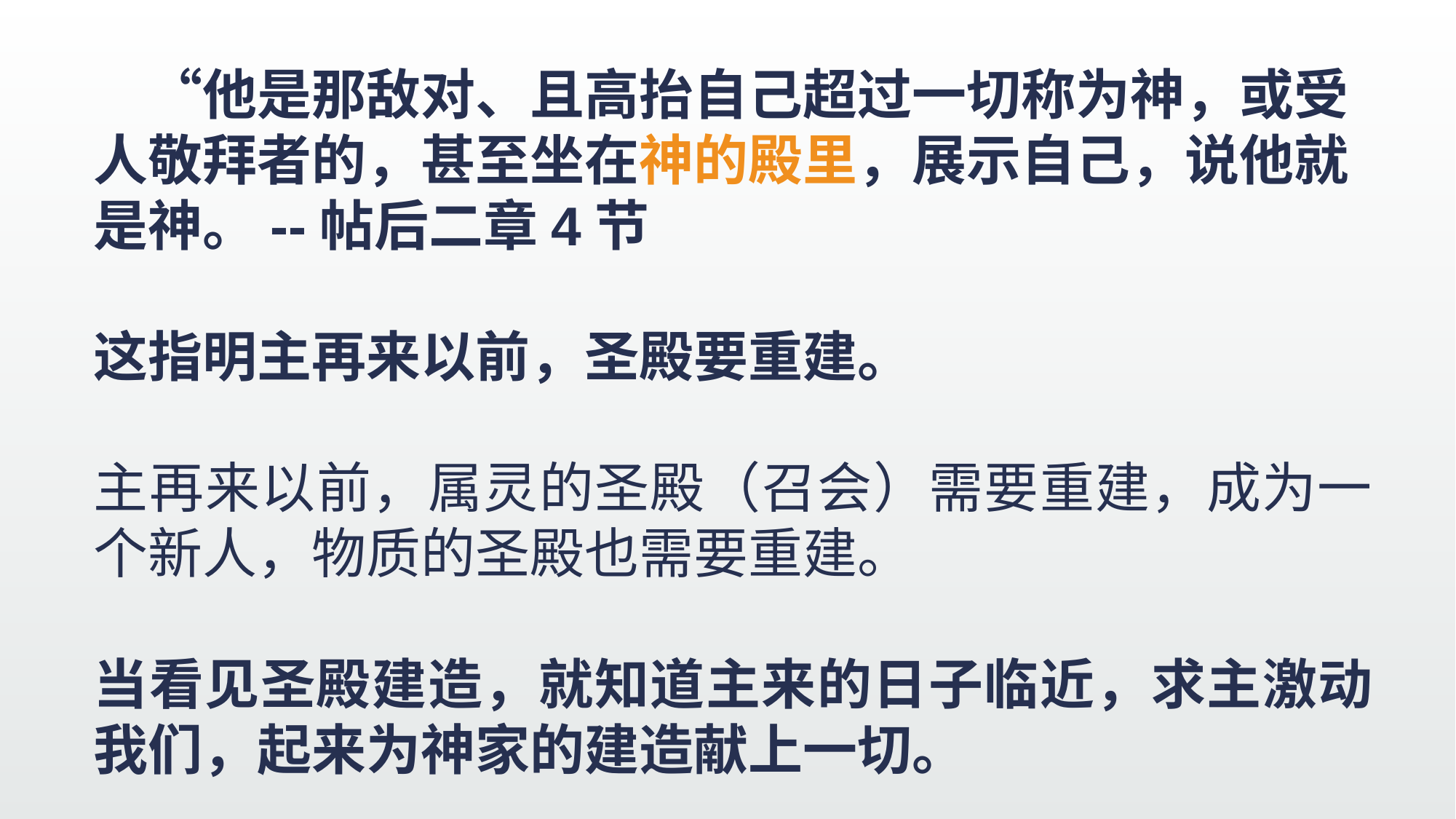

“他是那敌对、且高抬自己超过一切称为神，或受人敬拜者的，甚至坐在神的殿里，展示自己，说他就是神。--帖后二章4节

这指明主再来以前，圣殿要重建。

主再来以前，属灵的圣殿（召会）需要重建，成为一个新人，物质的圣殿也需要重建。

当看见圣殿建造，就知道主来的日子临近，求主激动我们，起来为神家的建造献上一切。